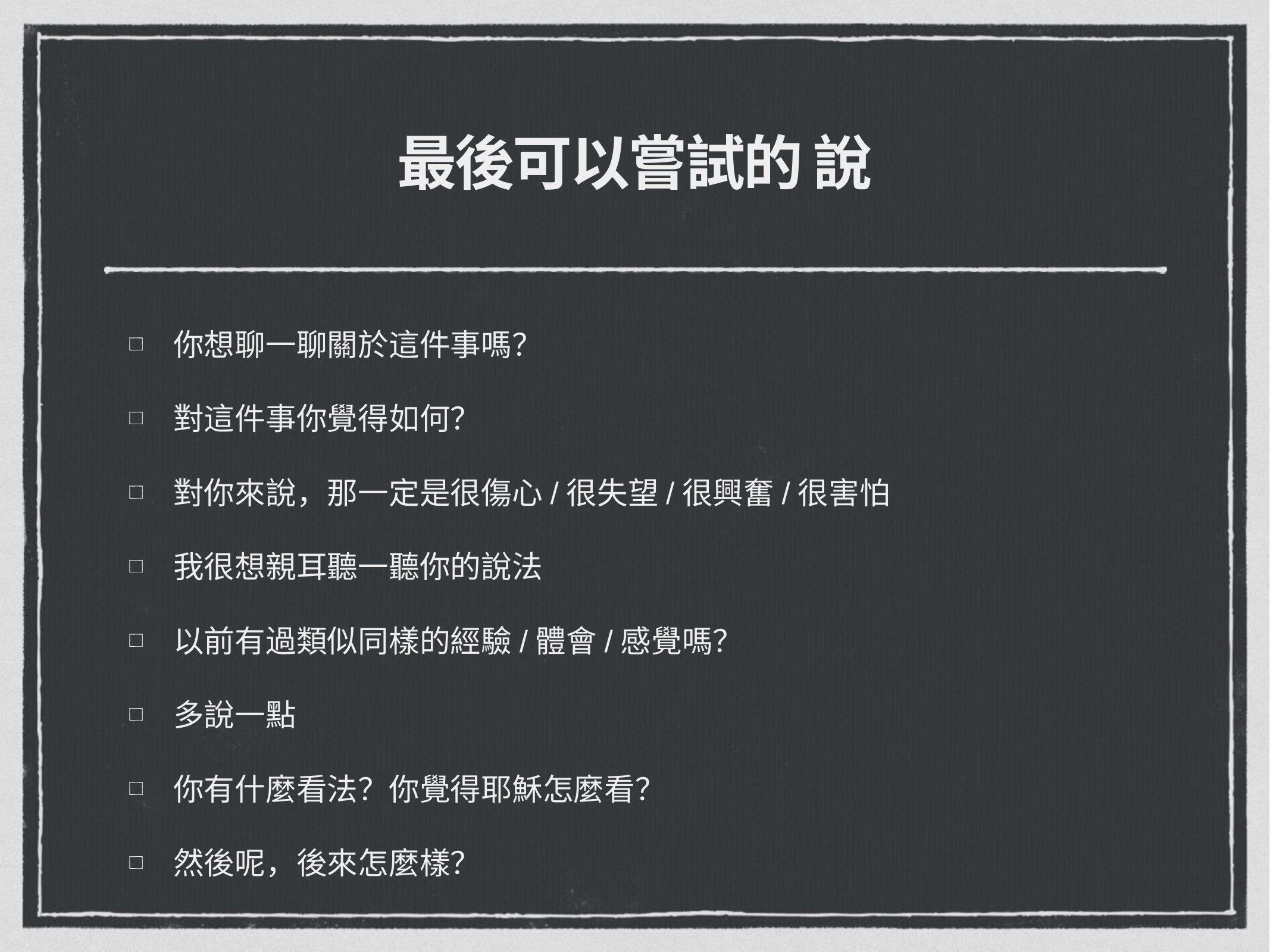

# 最後可以嘗試的 說
你想聊一聊關於這件事嗎？
對這件事你覺得如何？
對你來說，那一定是很傷心/很失望/很興奮/很害怕
我很想親耳聽一聽你的說法
以前有過類似同樣的經驗/體會/感覺嗎？
多說一點
你有什麼看法？你覺得耶穌怎麼看？
然後呢，後來怎麼樣？